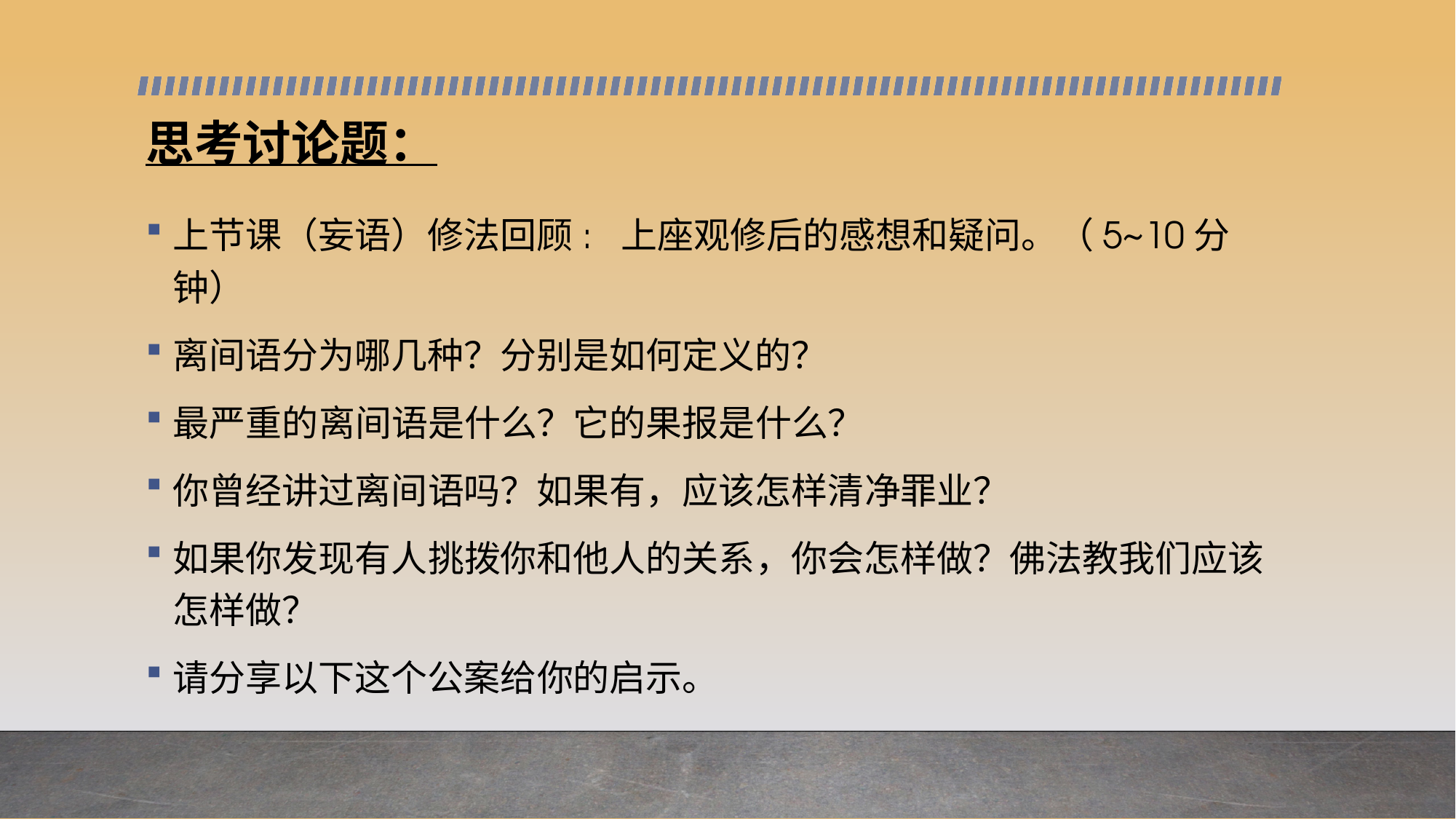

# 思考讨论题：
上节课（妄语）修法回顾:  上座观修后的感想和疑问。（5~10分钟）
离间语分为哪几种？分别是如何定义的？
最严重的离间语是什么？它的果报是什么？
你曾经讲过离间语吗？如果有，应该怎样清净罪业？
如果你发现有人挑拨你和他人的关系，你会怎样做？佛法教我们应该怎样做？
请分享以下这个公案给你的启示。